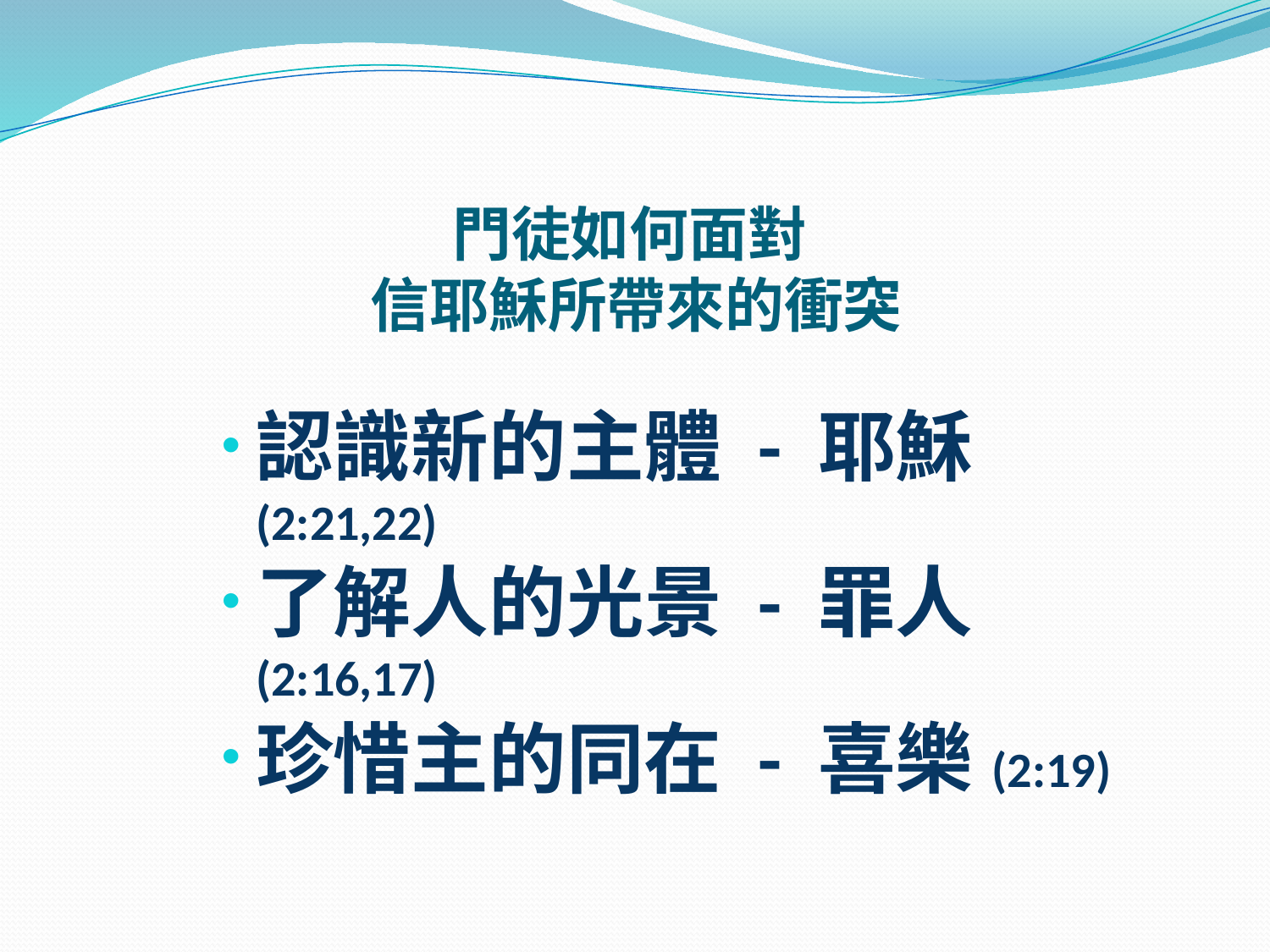

# 門徒如何面對 信耶穌所帶來的衝突
認識新的主體 - 耶穌(2:21,22)
了解人的光景 - 罪人(2:16,17)
珍惜主的同在 - 喜樂(2:19)